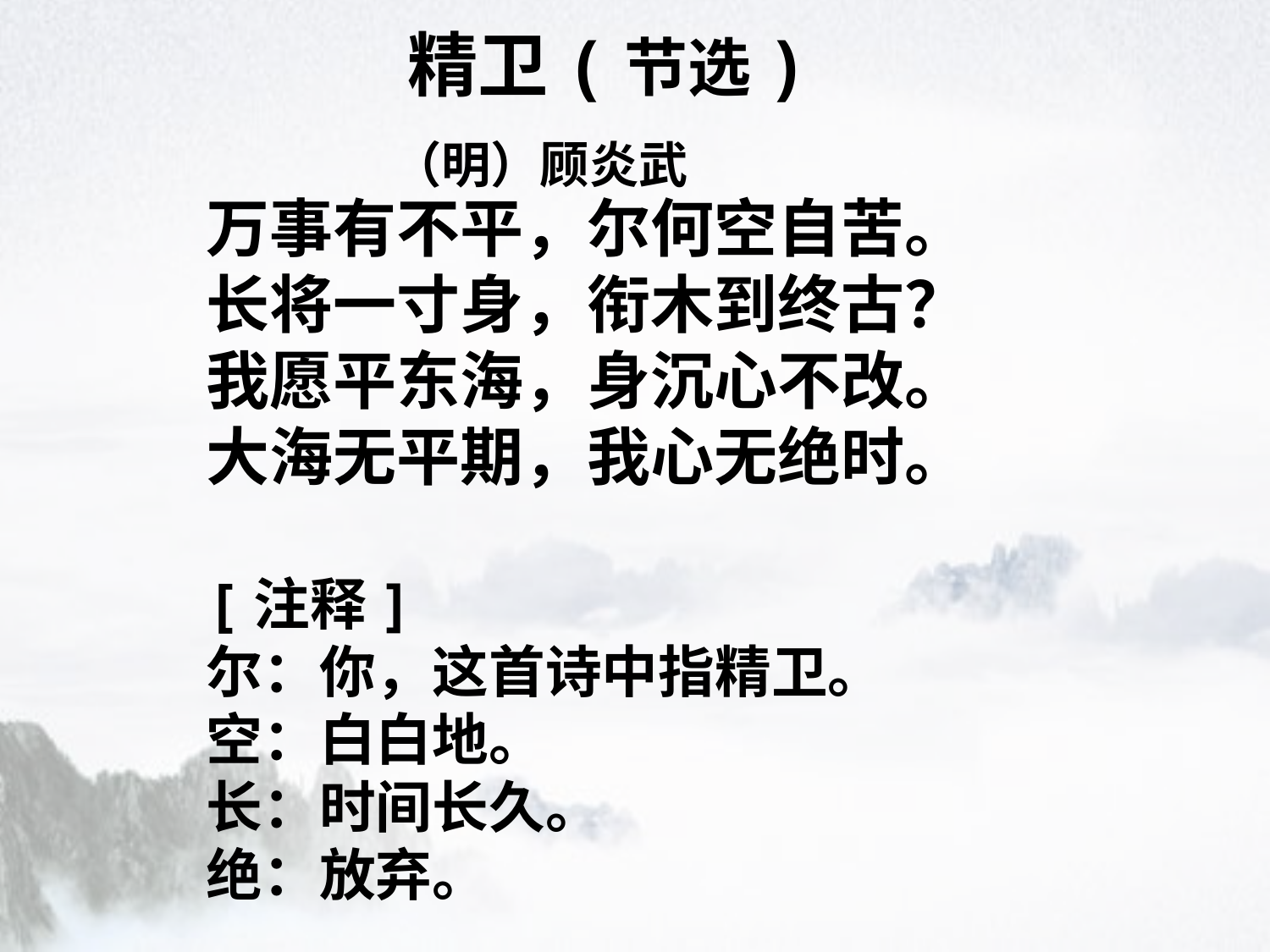

精卫(节选)
               （明）顾炎武
万事有不平，尔何空自苦。
长将一寸身，衔木到终古？
我愿平东海，身沉心不改。
大海无平期，我心无绝时。

[注释]
尔：你，这首诗中指精卫。
空：白白地。
长：时间长久。
绝：放弃。